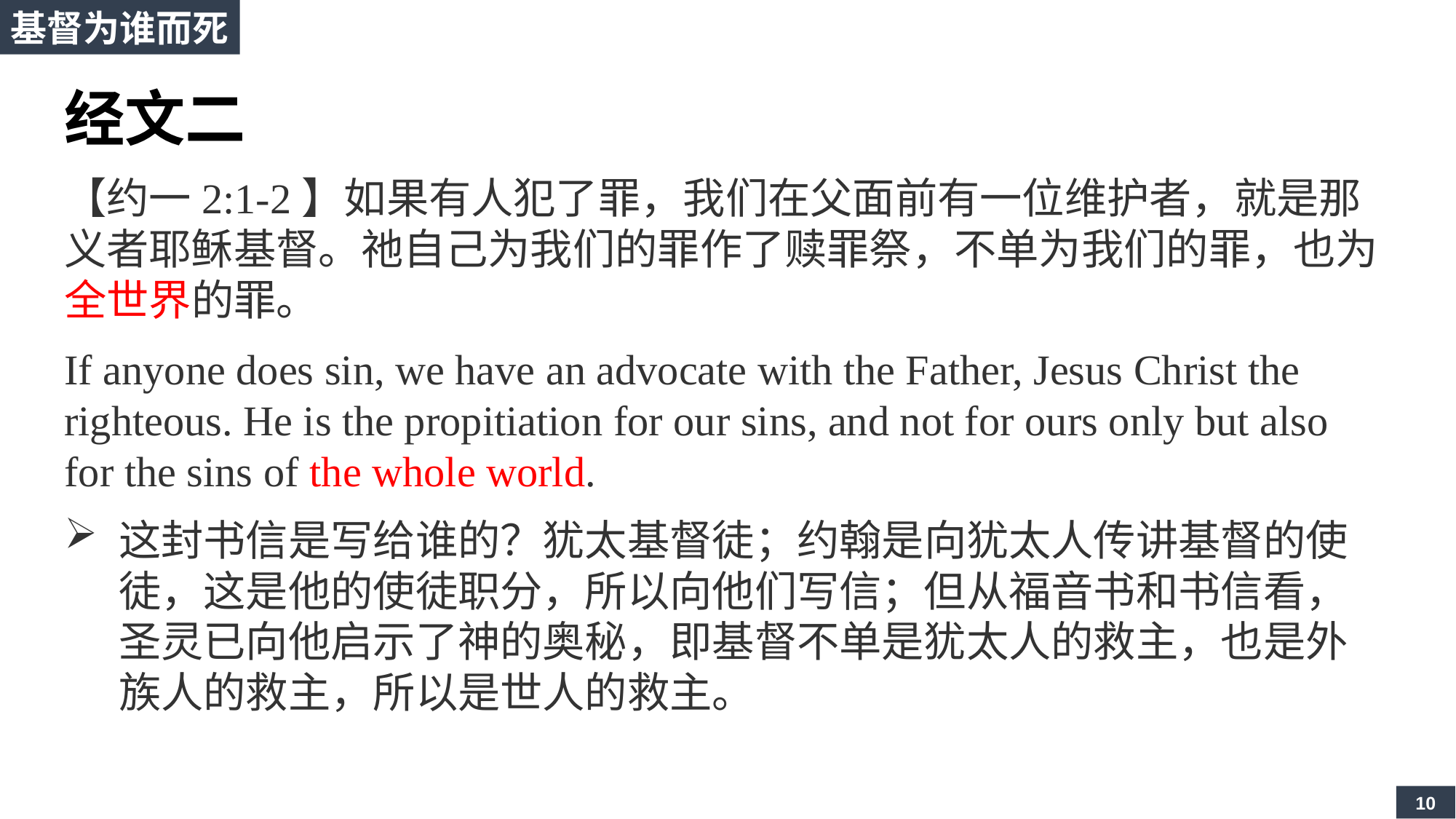

基督为谁而死
经文二
【约一2:1-2】如果有人犯了罪，我们在父面前有一位维护者，就是那义者耶稣基督。祂自己为我们的罪作了赎罪祭，不单为我们的罪，也为全世界的罪。
If anyone does sin, we have an advocate with the Father, Jesus Christ the righteous. He is the propitiation for our sins, and not for ours only but also for the sins of the whole world.
这封书信是写给谁的？犹太基督徒；约翰是向犹太人传讲基督的使徒，这是他的使徒职分，所以向他们写信；但从福音书和书信看，圣灵已向他启示了神的奥秘，即基督不单是犹太人的救主，也是外族人的救主，所以是世人的救主。
10